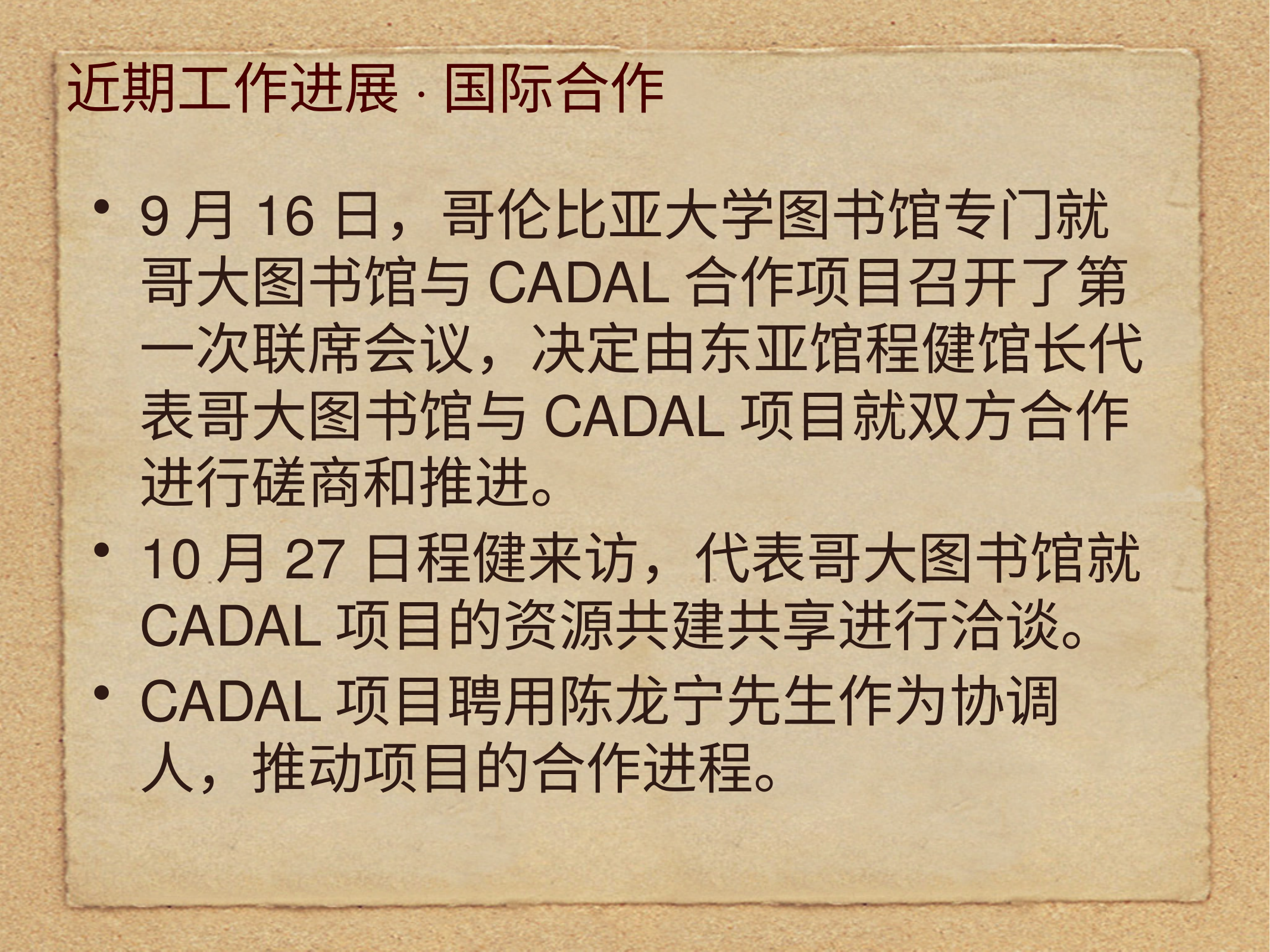

近期工作进展·国际合作
9月16日，哥伦比亚大学图书馆专门就哥大图书馆与CADAL合作项目召开了第一次联席会议，决定由东亚馆程健馆长代表哥大图书馆与CADAL项目就双方合作进行磋商和推进。
10月27日程健来访，代表哥大图书馆就CADAL项目的资源共建共享进行洽谈。
CADAL项目聘用陈龙宁先生作为协调人，推动项目的合作进程。